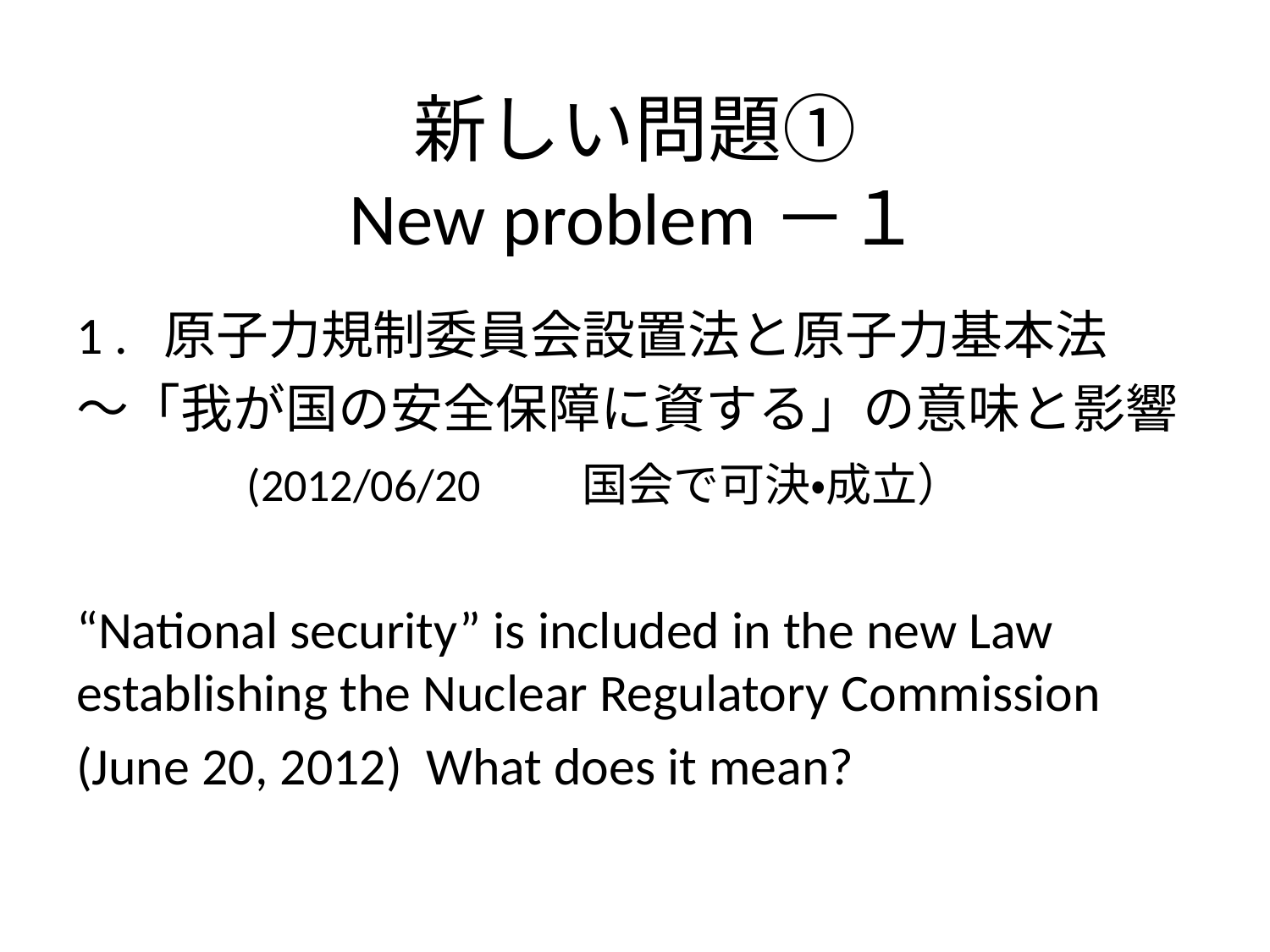

# 新しい問題① New problem－１

1 .  原子力規制委員会設置法と原子力基本法
～「我が国の安全保障に資する」の意味と影響
　         (2012/06/20　　国会で可決・成立）

“National security” is included in the new Law establishing the Nuclear Regulatory Commission
(June 20, 2012)  What does it mean?